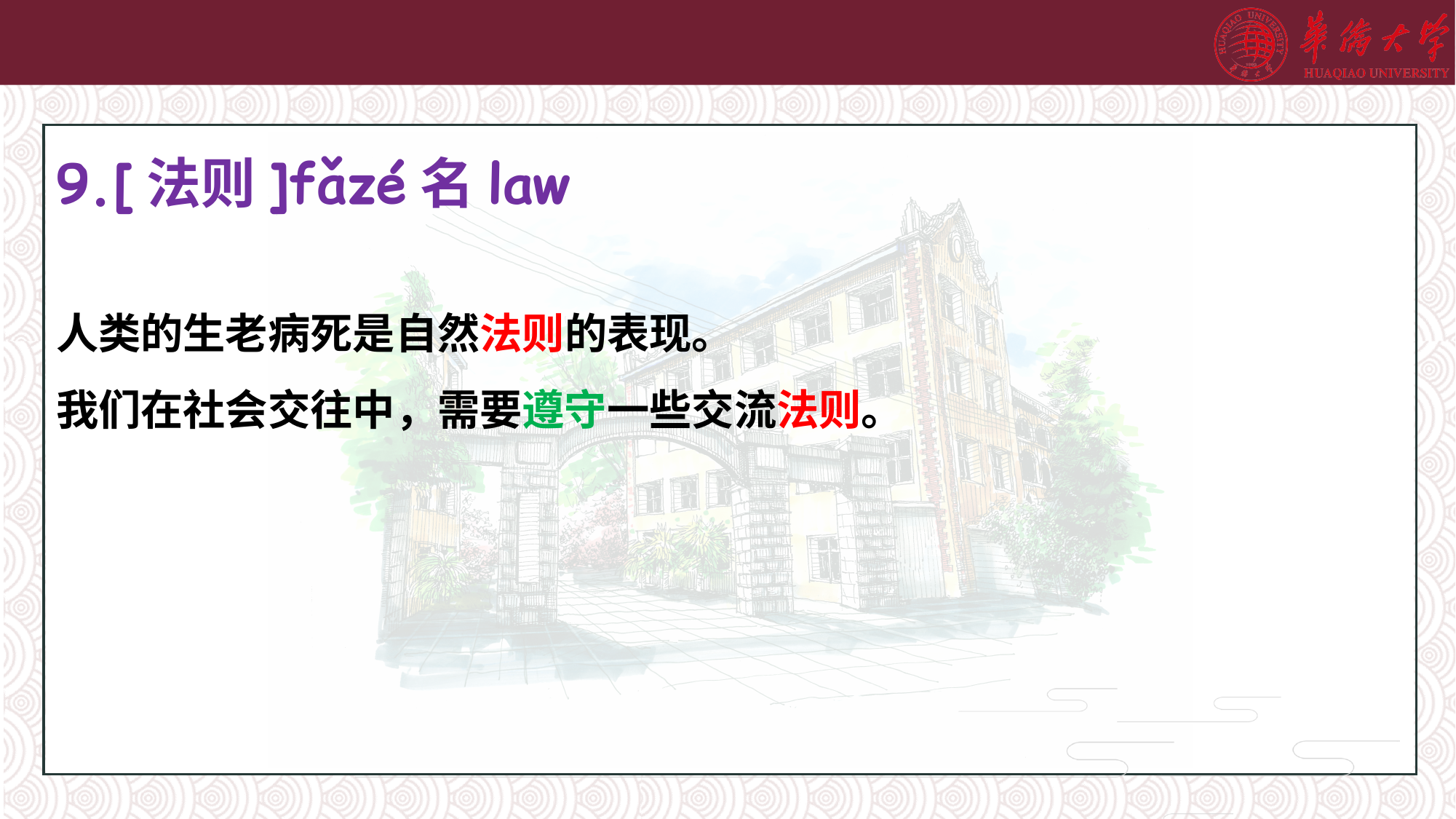

# 9.[法则]fǎzé名law
人类的生老病死是自然法则的表现。
我们在社会交往中，需要遵守一些交流法则。